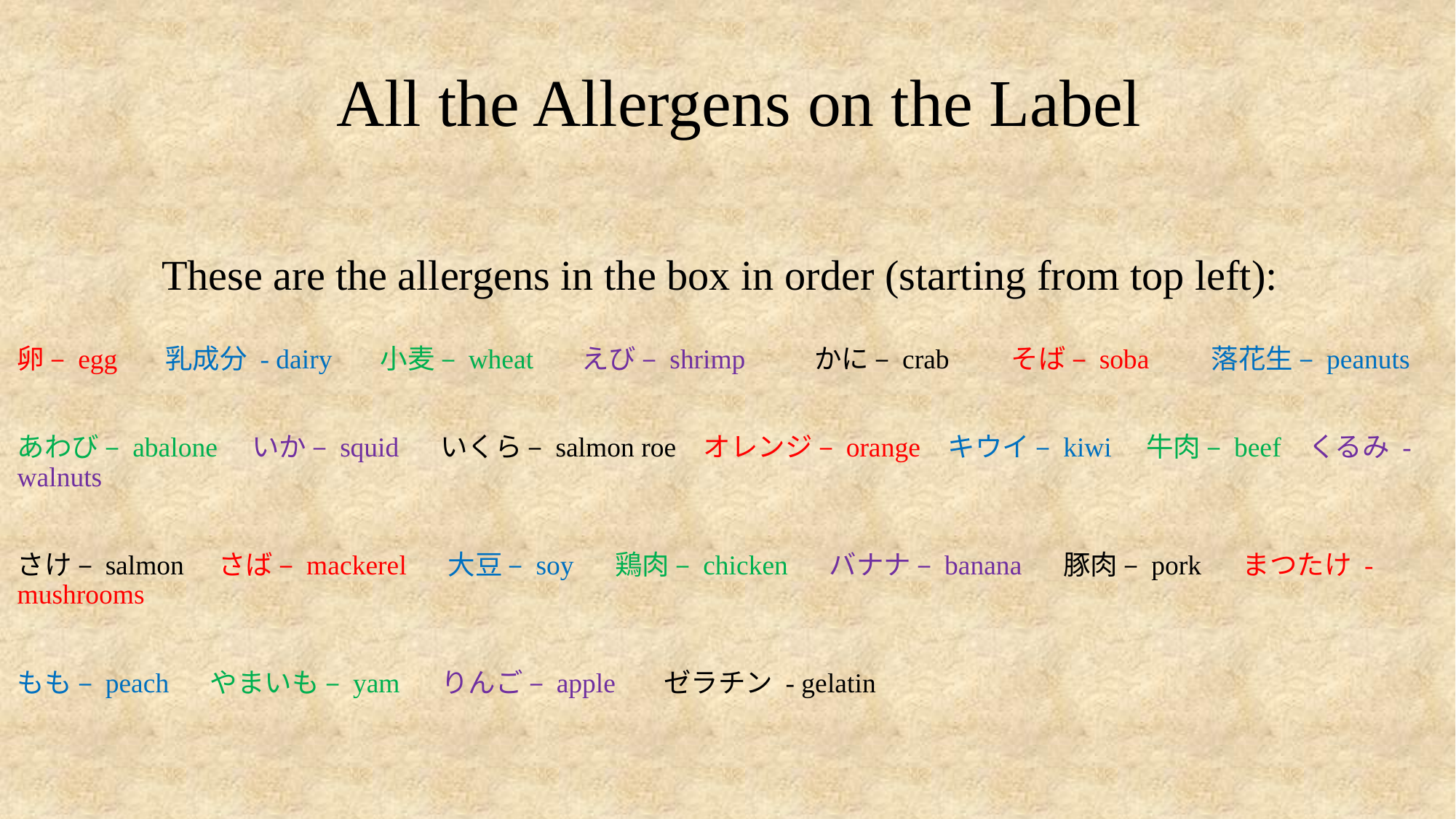

# All the Allergens on the Label
These are the allergens in the box in order (starting from top left):

卵 – egg      乳成分 - dairy      小麦 – wheat      えび – shrimp         かに – crab        そば – soba        落花生 – peanuts

あわび – abalone    いか – squid     いくら – salmon roe   オレンジ – orange   キウイ – kiwi    牛肉 – beef   くるみ - walnuts

さけ – salmon    さば – mackerel     大豆 – soy     鶏肉 – chicken     バナナ – banana     豚肉 – pork     まつたけ - mushrooms

もも – peach     やまいも – yam     りんご – apple      ゼラチン - gelatin